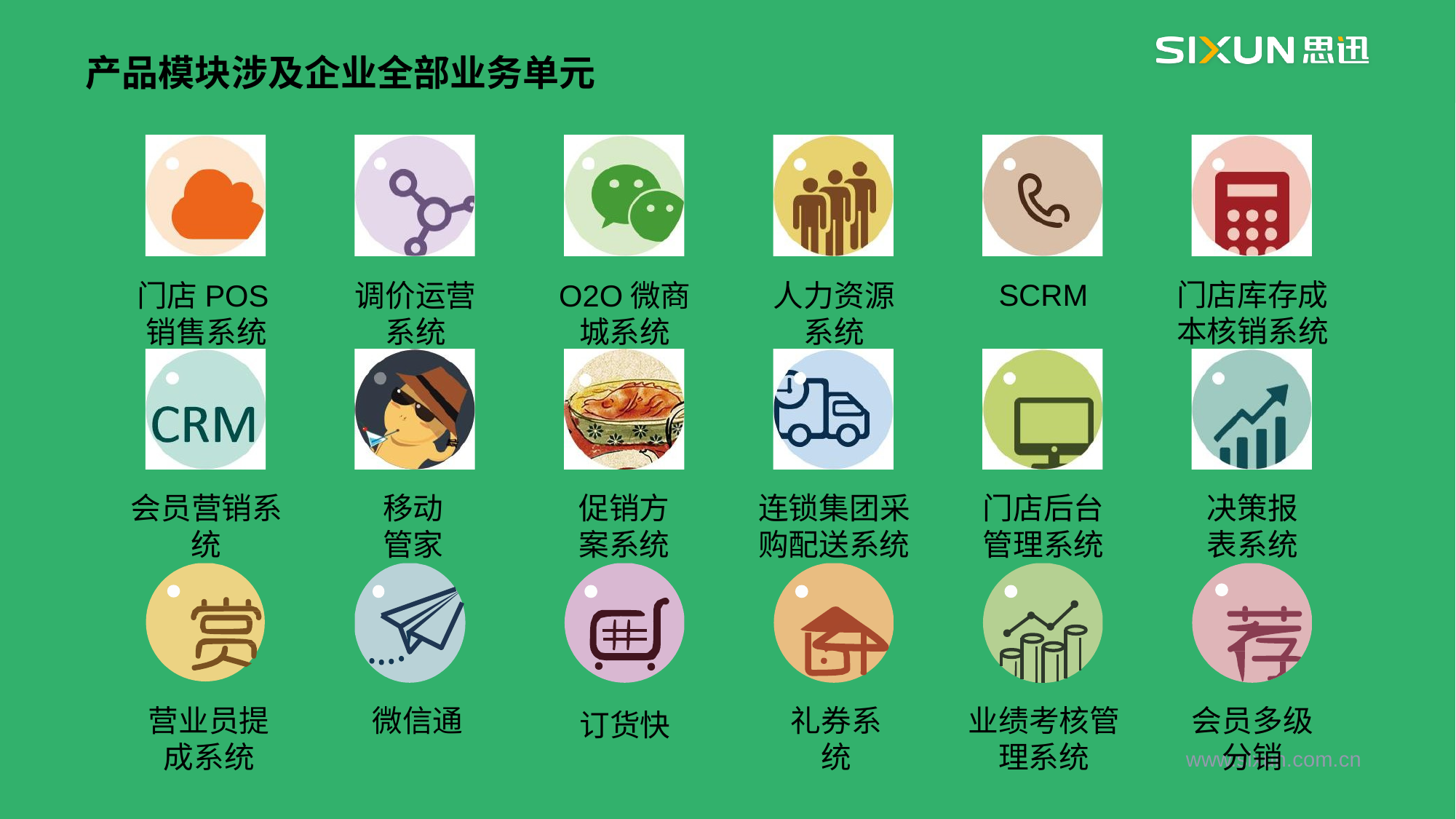

产品模块涉及企业全部业务单元

SCRM
门店库存成本核销系统
门店POS销售系统
调价运营系统
O2O微商城系统
人力资源系统

会员营销系统
移动管家
促销方案系统
连锁集团采购配送系统
门店后台管理系统
决策报表系统

营业员提成系统
微信通
礼券系统
业绩考核管理系统
会员多级分销
订货快